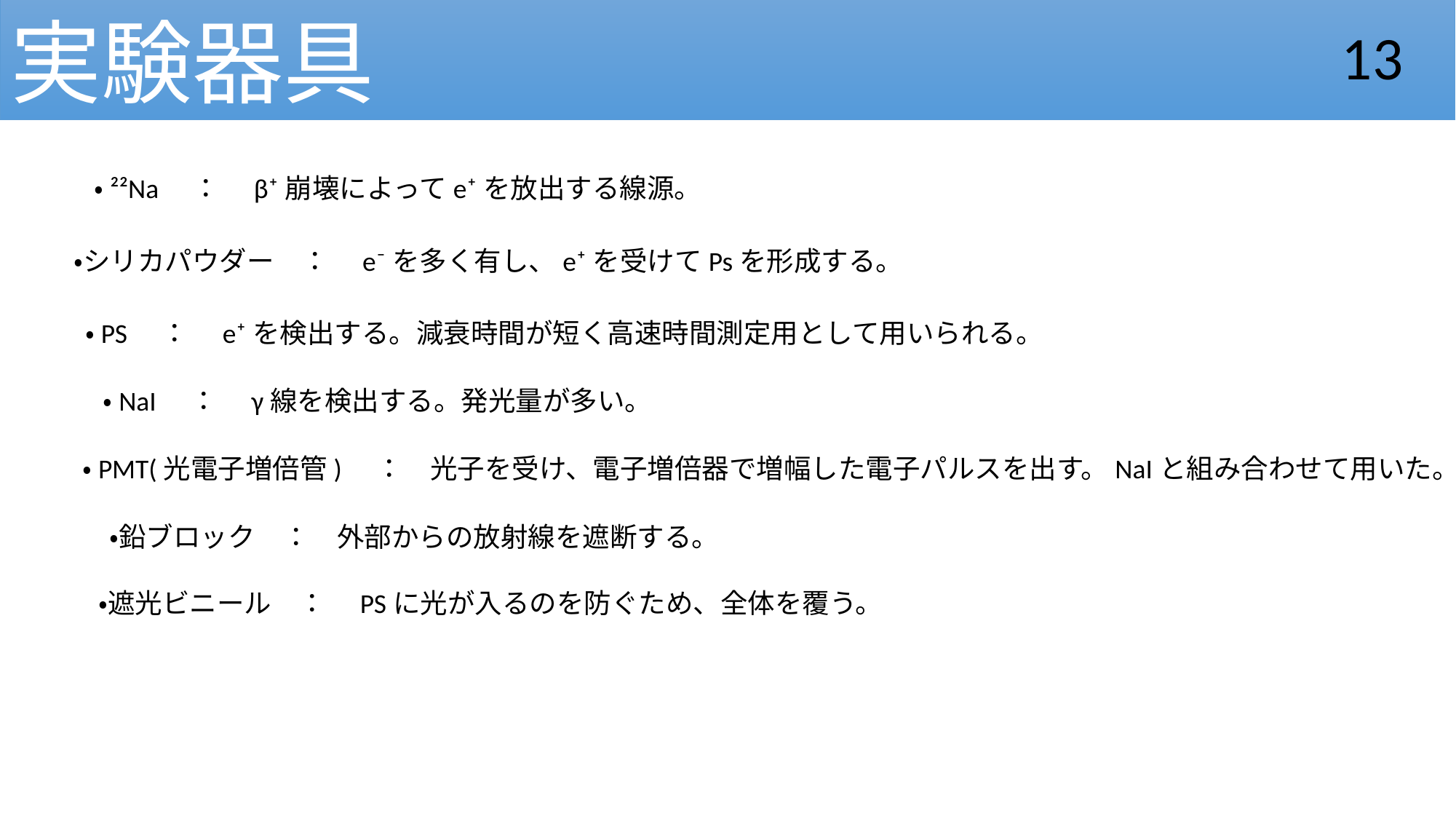

実験器具
13
・²²Na　：　β⁺崩壊によってe⁺を放出する線源。
・シリカパウダー　：　e⁻を多く有し、e⁺を受けてPsを形成する。
・PS　：　e⁺を検出する。減衰時間が短く高速時間測定用として用いられる。
・NaI　：　γ線を検出する。発光量が多い。
・PMT(光電子増倍管)　：　光子を受け、電子増倍器で増幅した電子パルスを出す。NaIと組み合わせて用いた。
・鉛ブロック　：　外部からの放射線を遮断する。
・遮光ビニール　：　PSに光が入るのを防ぐため、全体を覆う。